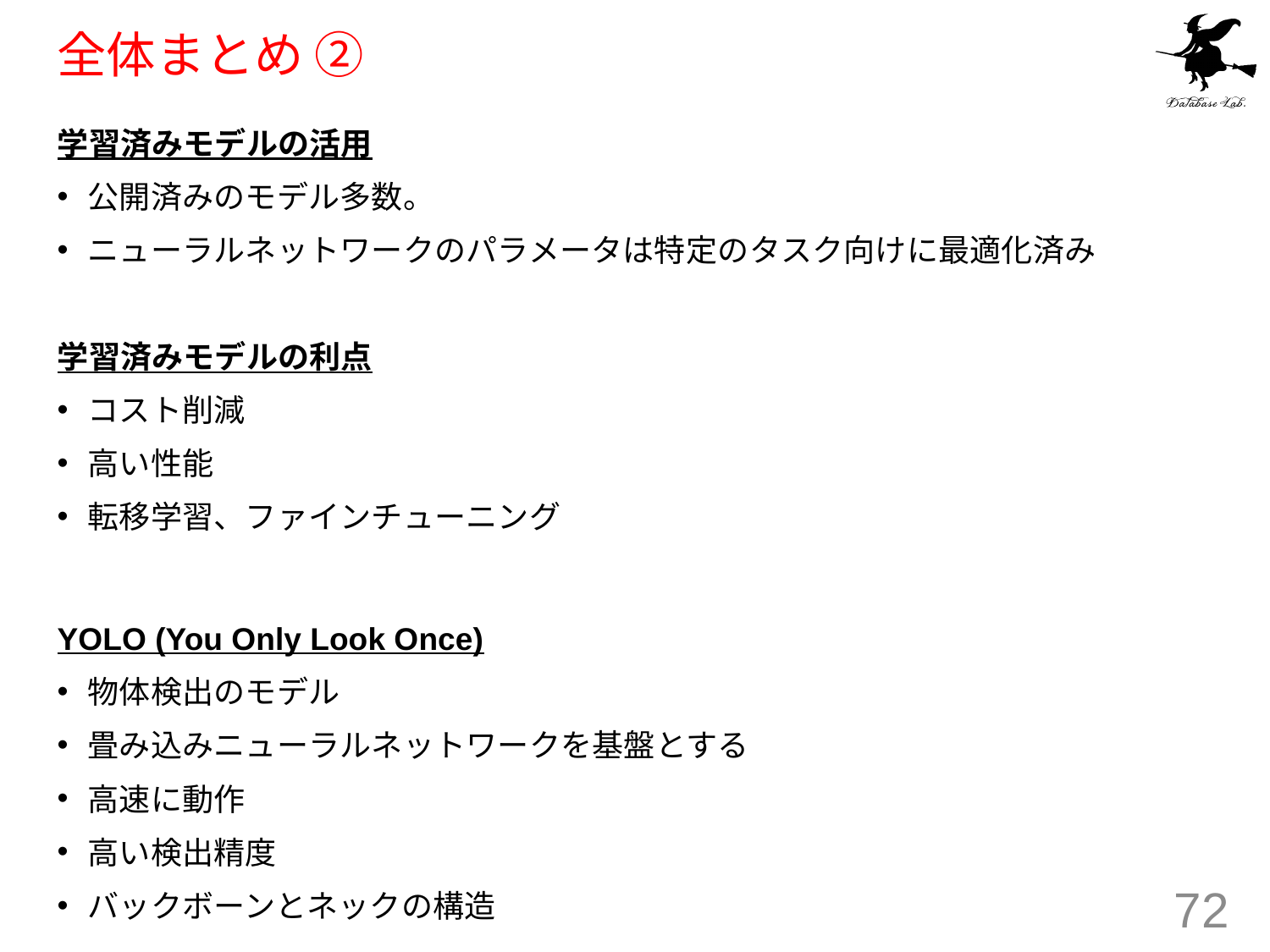

# 全体まとめ ②
学習済みモデルの活用
公開済みのモデル多数。
ニューラルネットワークのパラメータは特定のタスク向けに最適化済み

学習済みモデルの利点
コスト削減
高い性能
転移学習、ファインチューニング

YOLO (You Only Look Once)
物体検出のモデル
畳み込みニューラルネットワークを基盤とする
高速に動作
高い検出精度
バックボーンとネックの構造

72